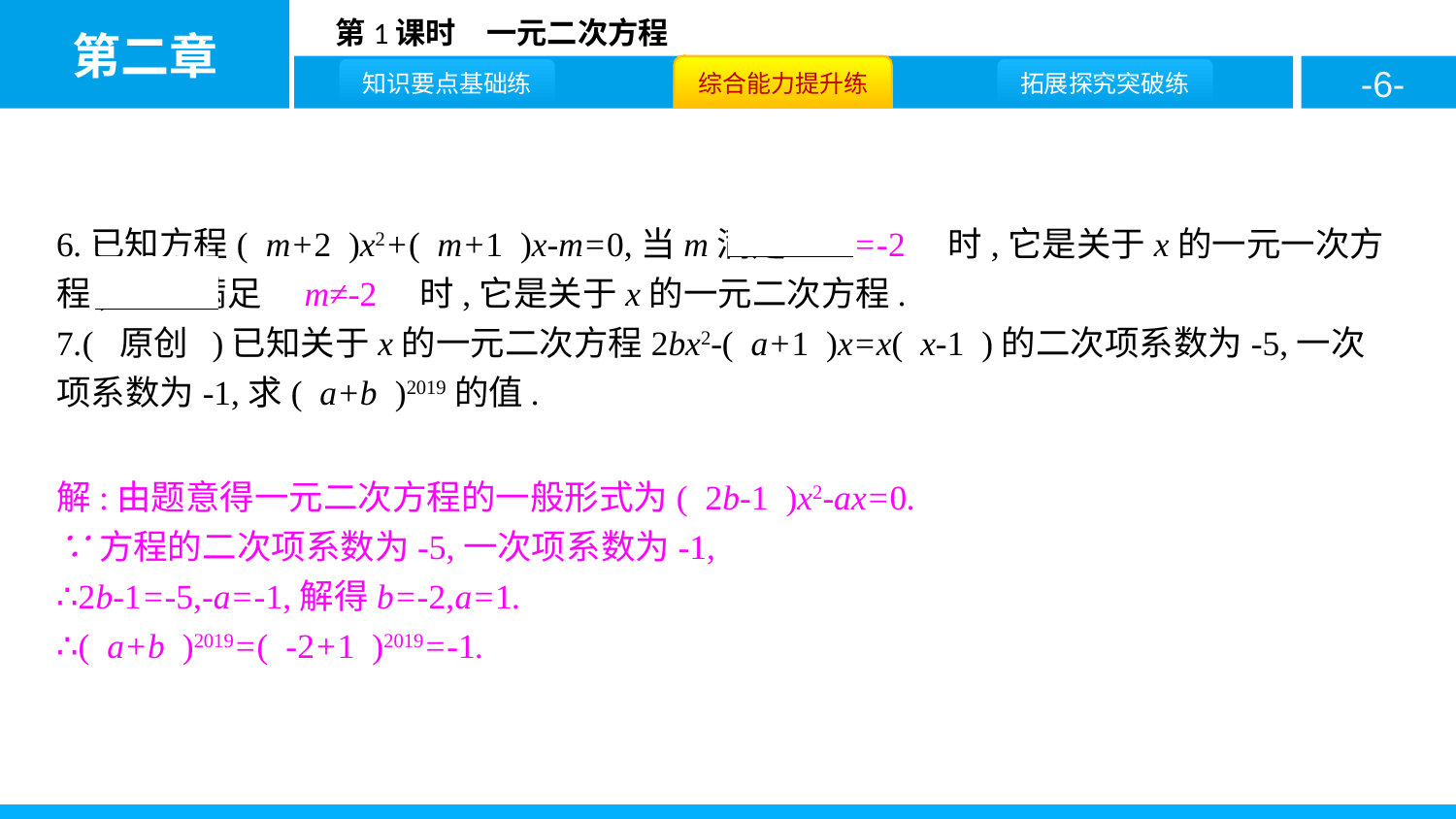

6.已知方程(  m+2  )x2+(  m+1  )x-m=0,当m满足　m=-2　时,它是关于x的一元一次方程;当m满足　m≠-2　时,它是关于x的一元二次方程.
7.(  原创  )已知关于x的一元二次方程2bx2-(  a+1  )x=x(  x-1  )的二次项系数为-5,一次项系数为-1,求(  a+b  )2019的值.

解:由题意得一元二次方程的一般形式为(  2b-1  )x2-ax=0.
∵方程的二次项系数为-5,一次项系数为-1,
∴2b-1=-5,-a=-1,解得b=-2,a=1.
∴(  a+b  )2019=(  -2+1  )2019=-1.